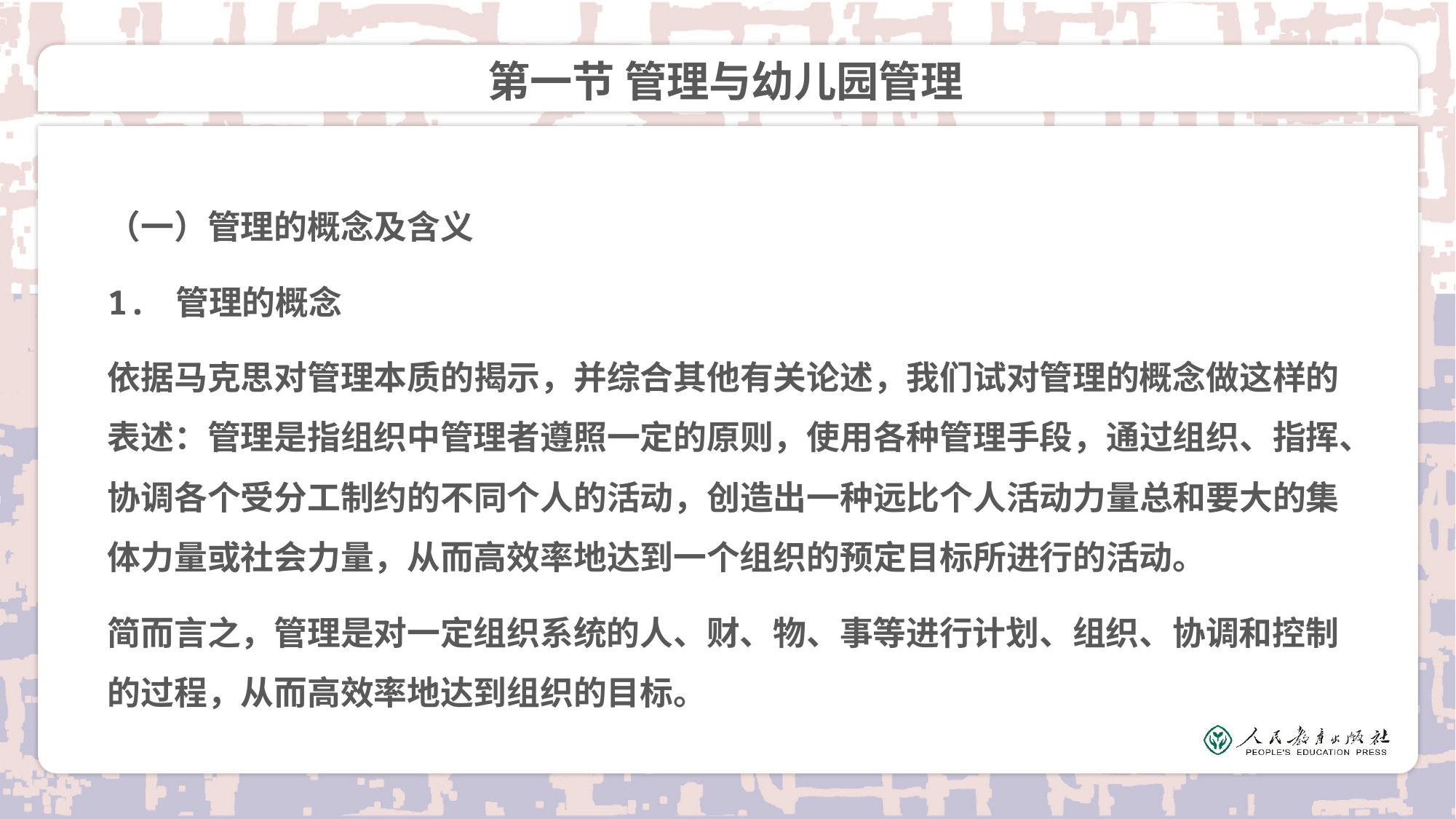

# 第一节 管理与幼儿园管理
（一）管理的概念及含义
1. 管理的概念
依据马克思对管理本质的揭示，并综合其他有关论述，我们试对管理的概念做这样的表述：管理是指组织中管理者遵照一定的原则，使用各种管理手段，通过组织、指挥、协调各个受分工制约的不同个人的活动，创造出一种远比个人活动力量总和要大的集体力量或社会力量，从而高效率地达到一个组织的预定目标所进行的活动。
简而言之，管理是对一定组织系统的人、财、物、事等进行计划、组织、协调和控制的过程，从而高效率地达到组织的目标。